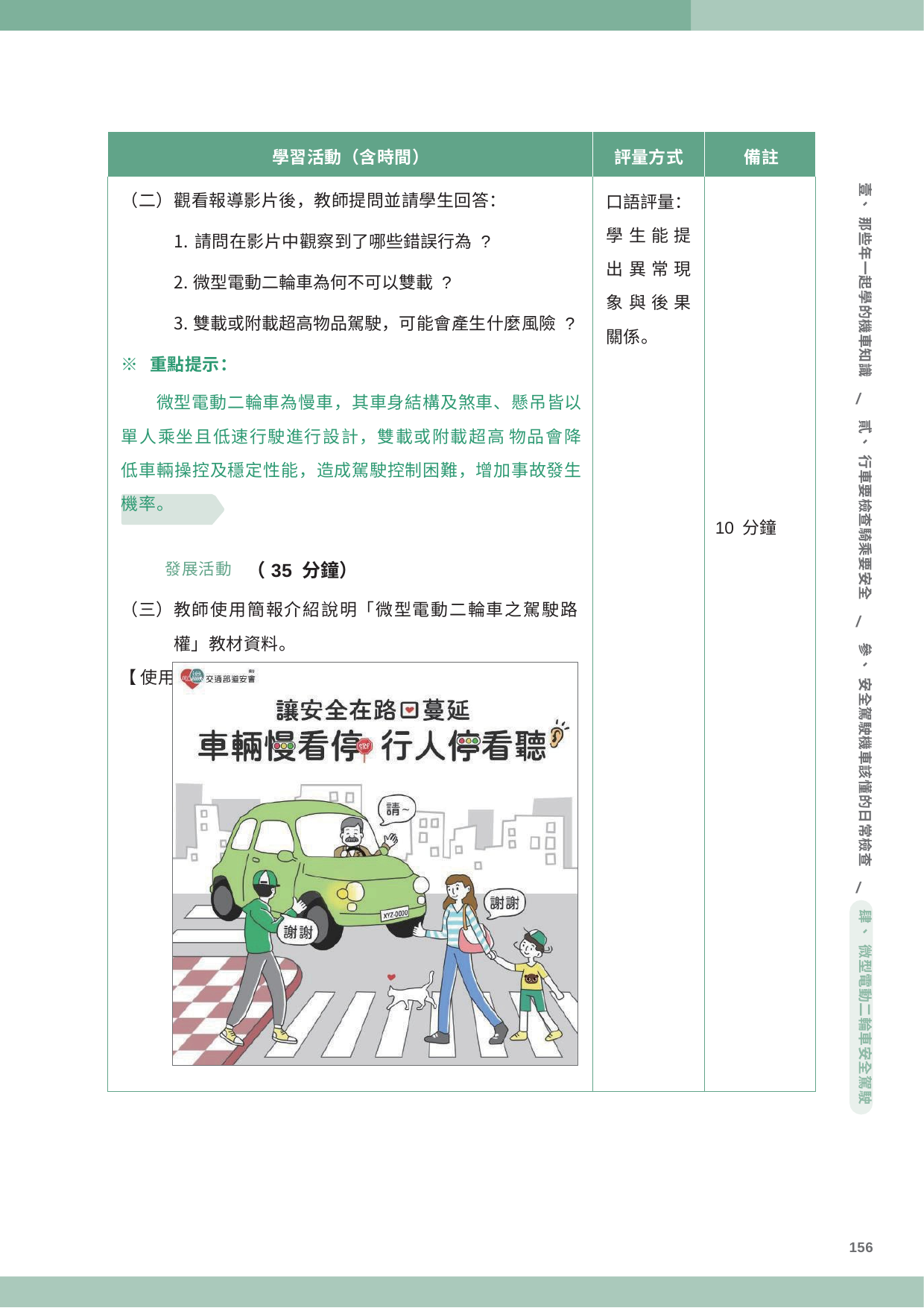

| 學習活動（含時間） | 評量方式 | 備註 |
| --- | --- | --- |
| （二）觀看報導影片後，教師提問並請學生回答： 請問在影片中觀察到了哪些錯誤行為 ? 微型電動二輪車為何不可以雙載 ? 雙載或附載超高物品駕駛，可能會產生什麼風險 ? ※ 重點提示： 微型電動二輪車為慢車，其車身結構及煞車、懸吊皆以 單人乘坐且低速行駛進行設計，雙載或附載超高 物品會降 低車輛操控及穩定性能，造成駕駛控制困難，增加事故發生 機率。 發展活動 （35 分鐘） （三）教師使用簡報介紹說明「微型電動二輪車之駕駛路 權」教材資料。 【 使用附件 V-35 教材資料 - 微型電動二輪車之駕駛 路權與規定 】 | 口語評量： 學生能提 出異常現 象與後果 關係。 | 10 分鐘 |
壹、  那些年一起學的機車知識
/
貳、  行車要檢查騎乘要安全

/
參、  安全駕駛機車該懂的日常檢查

/

肆、  微型電動二輪車安全駕駛
156